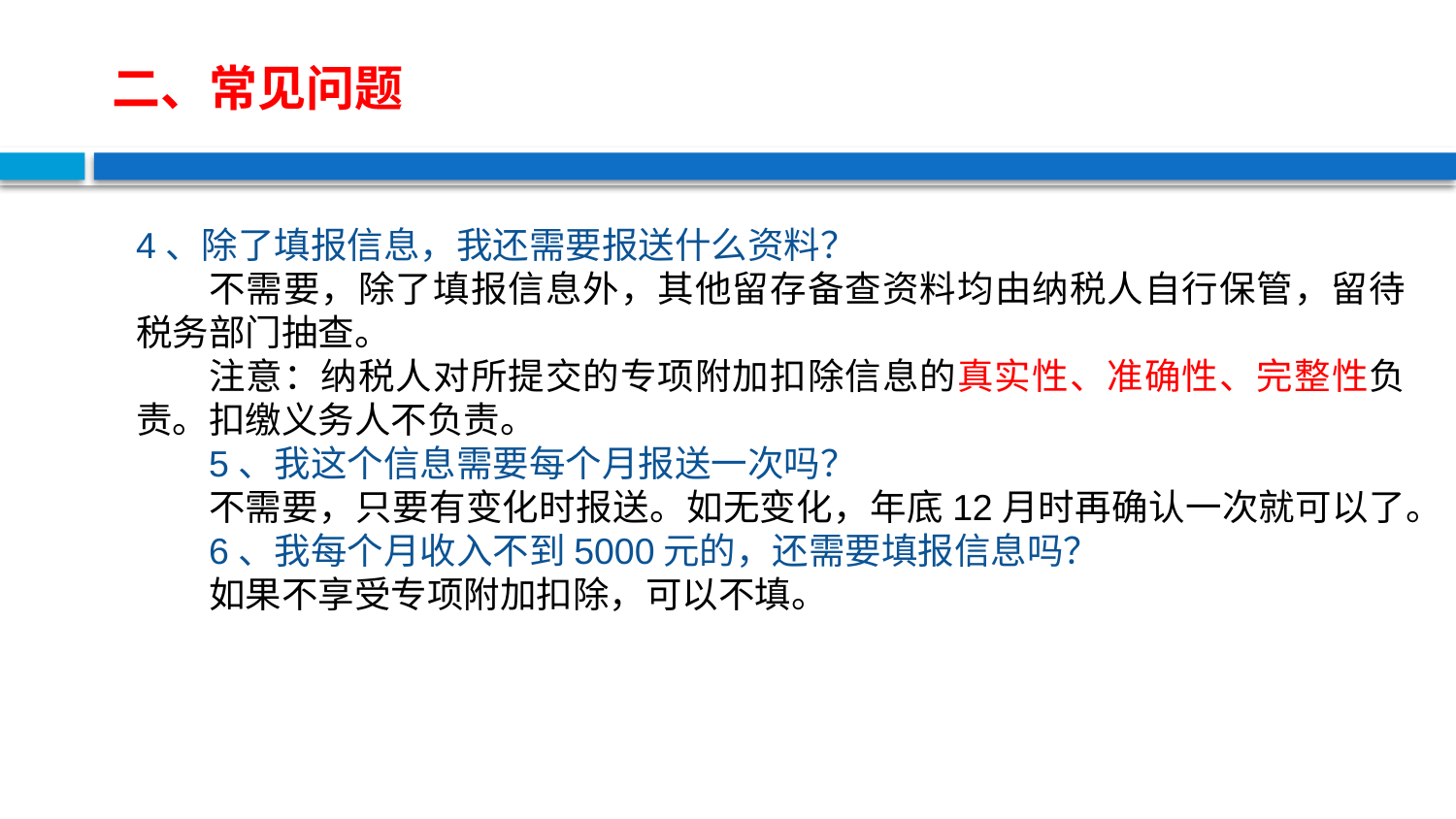

# 二、常见问题

4、除了填报信息，我还需要报送什么资料？
不需要，除了填报信息外，其他留存备查资料均由纳税人自行保管，留待税务部门抽查。
注意：纳税人对所提交的专项附加扣除信息的真实性、准确性、完整性负责。扣缴义务人不负责。
5、我这个信息需要每个月报送一次吗？
不需要，只要有变化时报送。如无变化，年底12月时再确认一次就可以了。
6、我每个月收入不到5000元的，还需要填报信息吗？
如果不享受专项附加扣除，可以不填。